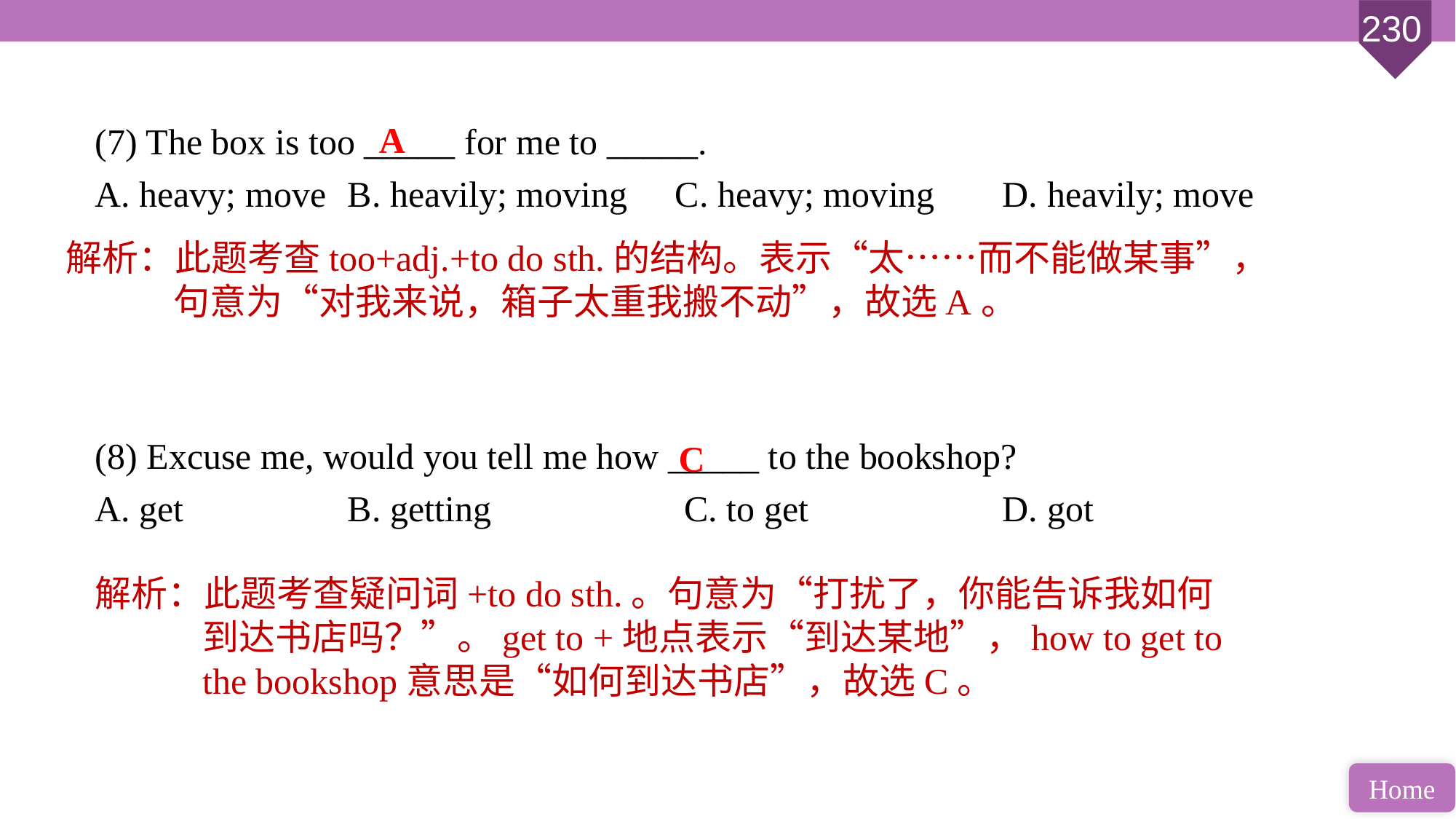

(7) The box is too _____ for me to _____.
A. heavy; move 	B. heavily; moving 	C. heavy; moving 	D. heavily; move

(8) Excuse me, would you tell me how _____ to the bookshop?
A. get 		B. getting		 C. to get 		D. got
A
解析：此题考查too+adj.+to do sth.的结构。表示“太……而不能做某事”，句意为“对我来说，箱子太重我搬不动”，故选A。
C
解析：此题考查疑问词+to do sth.。句意为“打扰了，你能告诉我如何到达书店吗？”。get to +地点表示“到达某地”，how to get to the bookshop意思是“如何到达书店”，故选C。